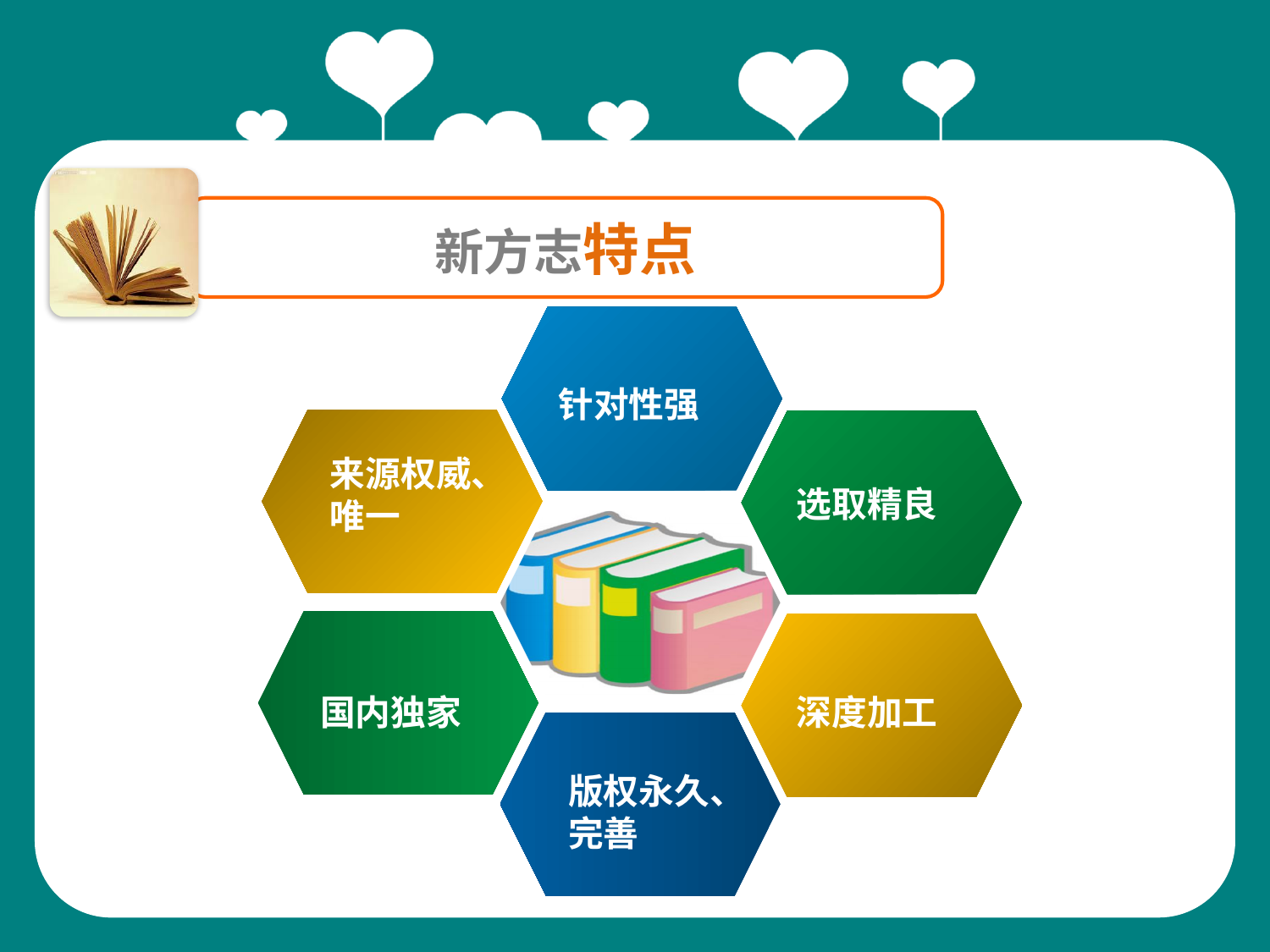

新方志特点

针对性强

来源权威、唯一
选取精良

国内独家
深度加工

版权永久、完善